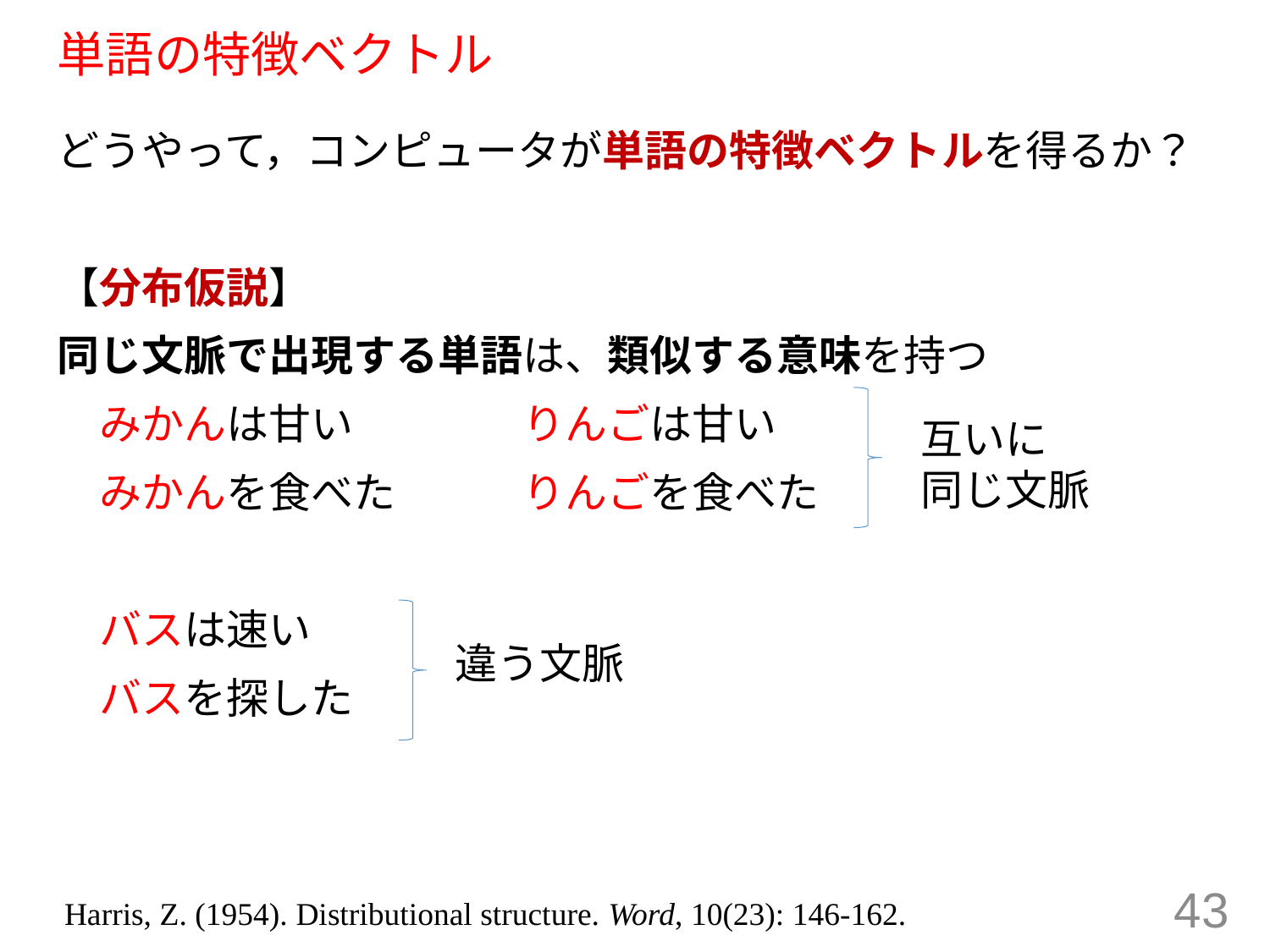

# 単語の特徴ベクトル
どうやって，コンピュータが単語の特徴ベクトルを得るか？

【分布仮説】
同じ文脈で出現する単語は、類似する意味を持つ
　みかんは甘い　　　　りんごは甘い
　みかんを食べた　　　りんごを食べた

　バスは速い
　バスを探した

互いに
同じ文脈

違う文脈
43
Harris, Z. (1954). Distributional structure. Word, 10(23): 146-162.